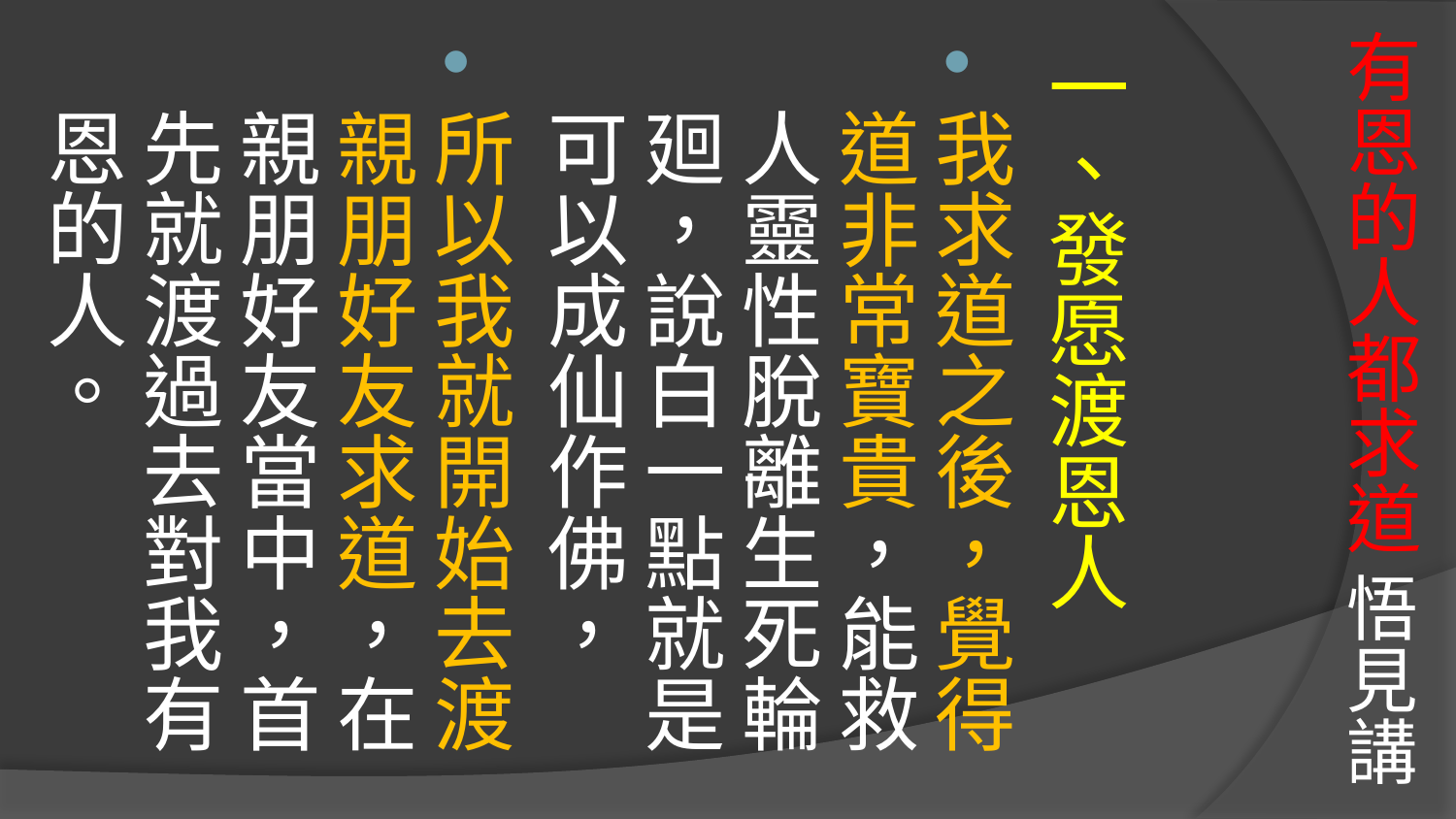

# 有恩的人都求道 悟見講
一、發愿渡恩人
我求道之後，覺得道非常寶貴，能救人靈性脫離生死輪廻，說白一點就是可以成仙作佛，
所以我就開始去渡親朋好友求道，在親朋好友當中，首先就渡過去對我有恩的人。